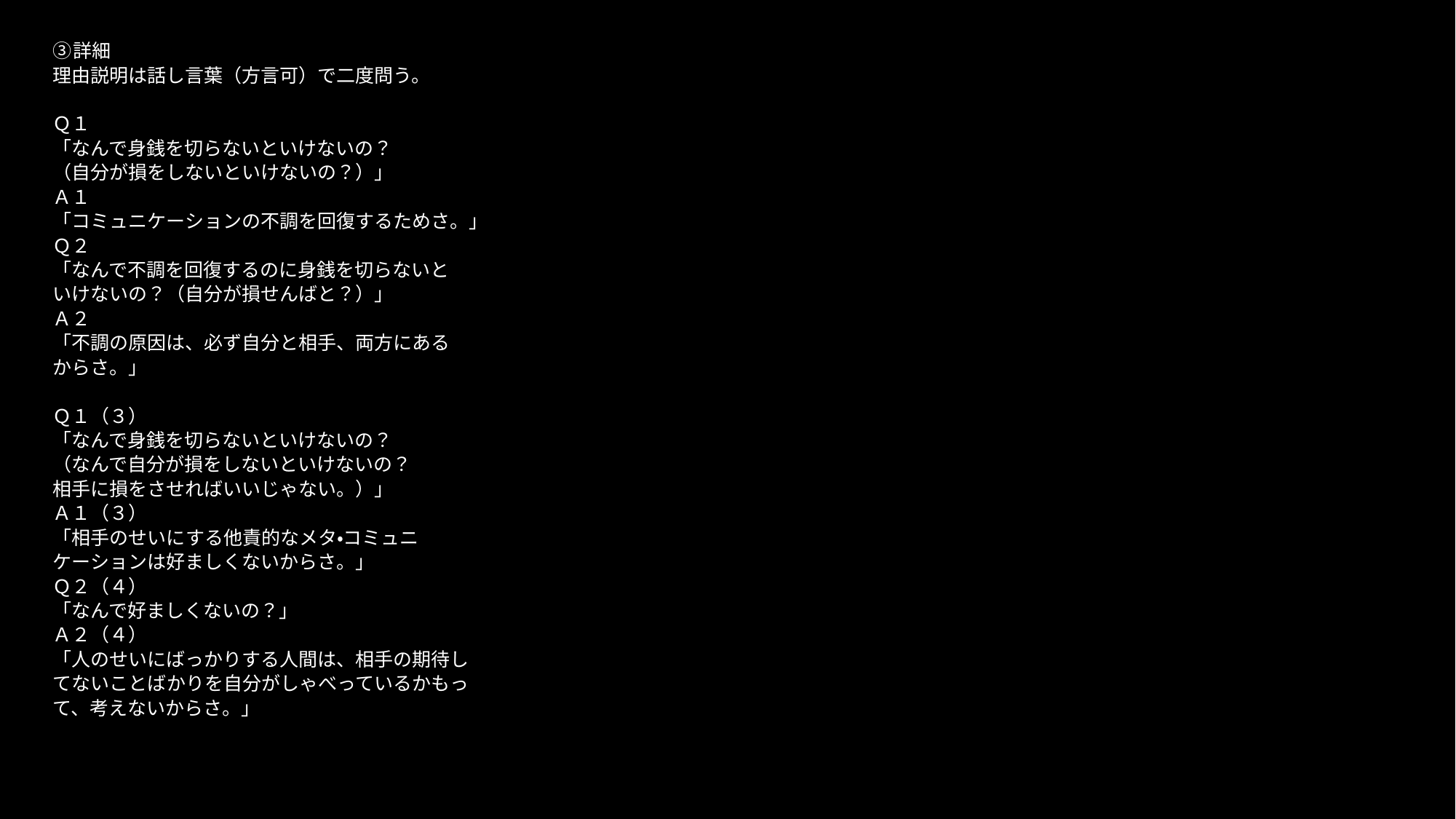

③詳細
理由説明は話し言葉（方言可）で二度問う。

Ｑ１
「なんで身銭を切らないといけないの？
（自分が損をしないといけないの？）」
Ａ１
「コミュニケーションの不調を回復するためさ。」
Ｑ２
「なんで不調を回復するのに身銭を切らないと
いけないの？（自分が損せんばと？）」
Ａ２
「不調の原因は、必ず自分と相手、両方にある
からさ。」

Ｑ１（３）
「なんで身銭を切らないといけないの？
（なんで自分が損をしないといけないの？
相手に損をさせればいいじゃない。）」
Ａ１（３）
「相手のせいにする他責的なメタ・コミュニ
ケーションは好ましくないからさ。」
Ｑ２（４）
「なんで好ましくないの？」
Ａ２（４）
「人のせいにばっかりする人間は、相手の期待し
てないことばかりを自分がしゃべっているかもっ
て、考えないからさ。」